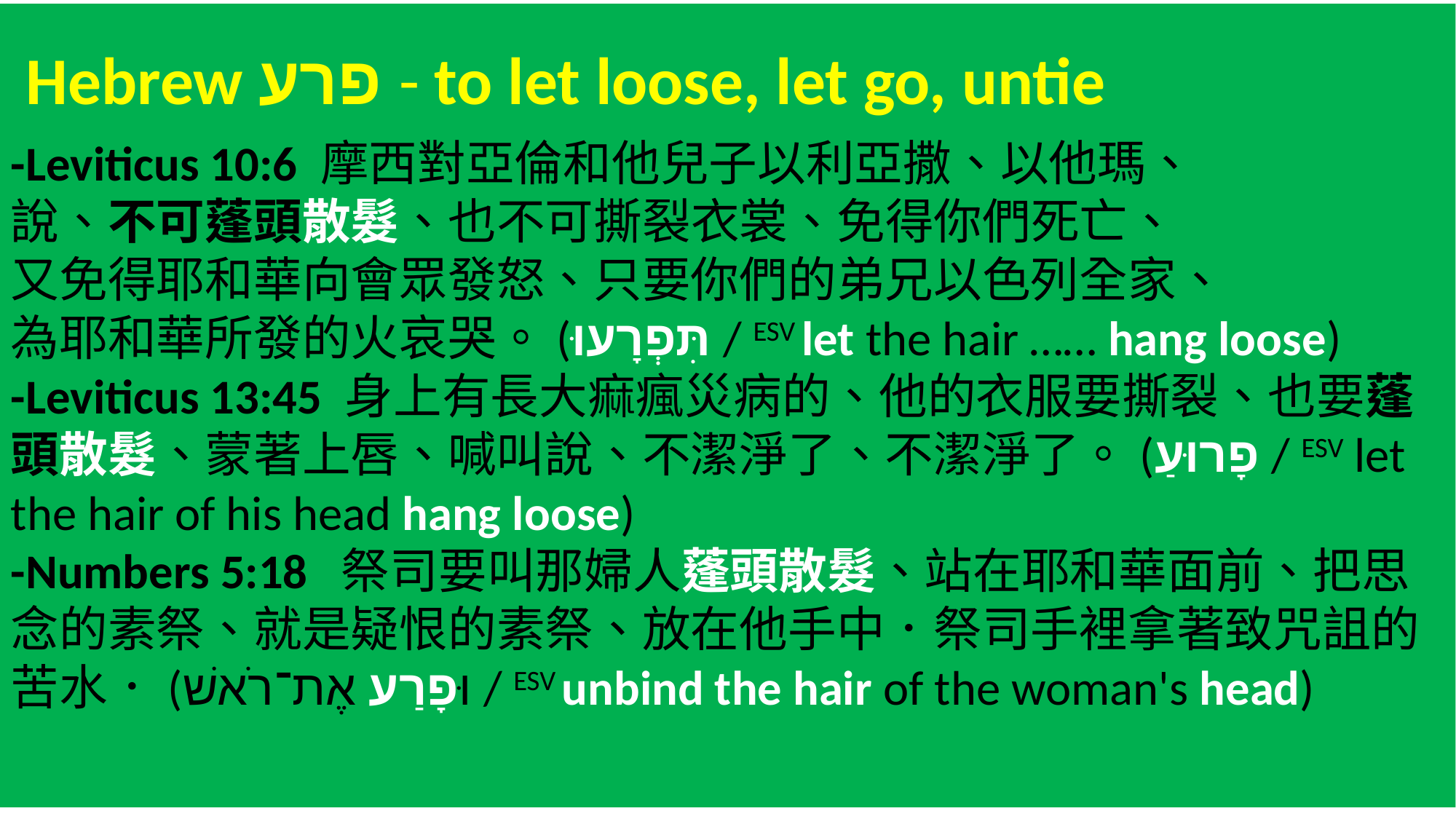

Hebrew פרע - to let loose, let go, untie

-Leviticus 10:6 摩西對亞倫和他兒子以利亞撒、以他瑪、
說、不可蓬頭散髮、也不可撕裂衣裳、免得你們死亡、
又免得耶和華向會眾發怒、只要你們的弟兄以色列全家、
為耶和華所發的火哀哭。(תִּפְרָעוּ / ESV let the hair …… hang loose)
-Leviticus 13:45 身上有長大痲瘋災病的、他的衣服要撕裂、也要蓬頭散髮、蒙著上唇、喊叫說、不潔淨了、不潔淨了。(פָרוּעַ / ESV let the hair of his head hang loose)
-Numbers 5:18  ‎祭司要叫那婦人蓬頭散髮、站在耶和華面前、把思念的素祭、就是疑恨的素祭、放在他手中．祭司手裡拿著致咒詛的苦水．(וּפָרַע אֶת־רֹאשׁ / ESV unbind the hair of the woman's head)